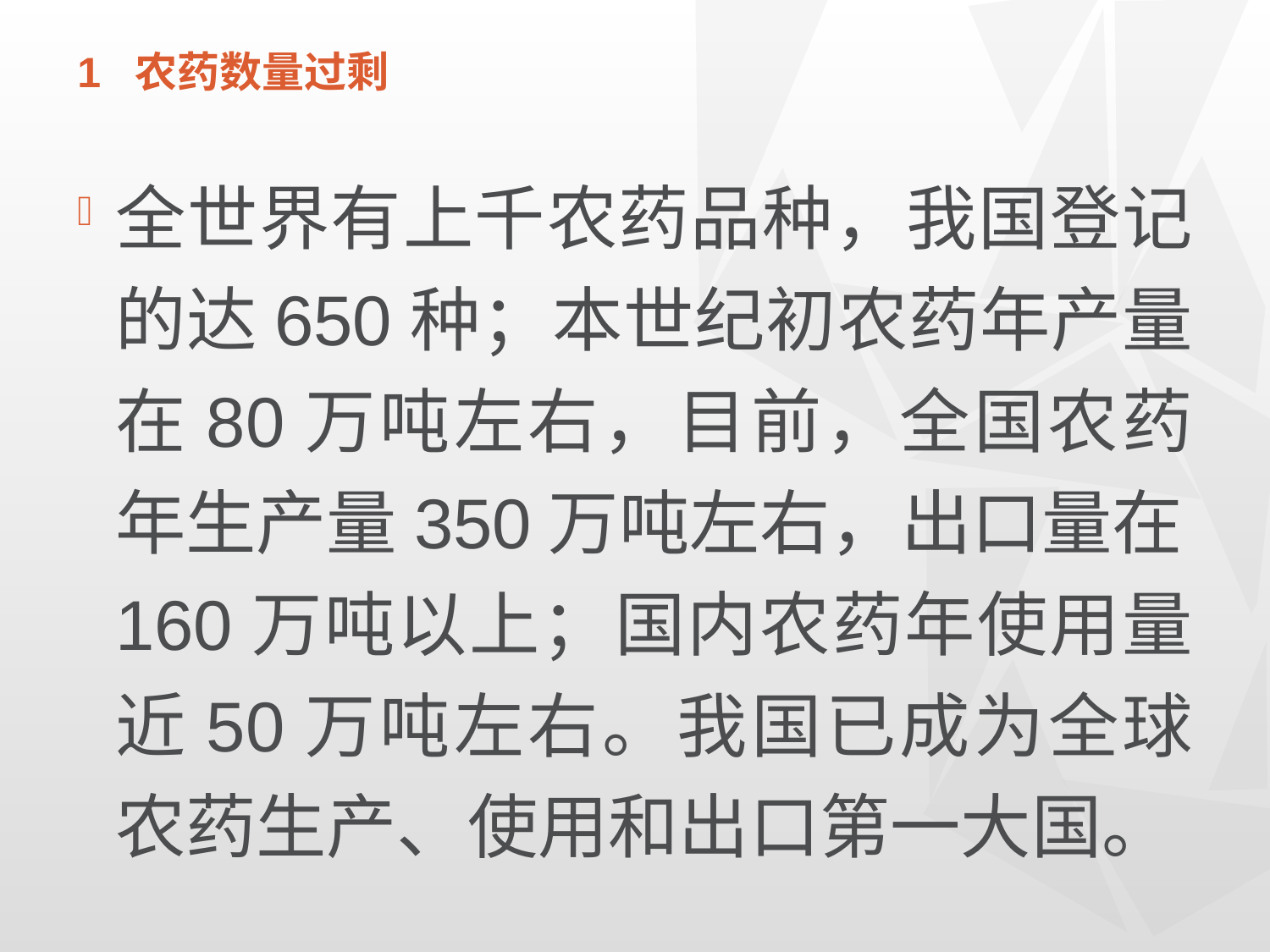

# 1  农药数量过剩
全世界有上千农药品种，我国登记的达650种；本世纪初农药年产量在80万吨左右，目前，全国农药年生产量350万吨左右，出口量在160万吨以上；国内农药年使用量近50万吨左右。我国已成为全球农药生产、使用和出口第一大国。